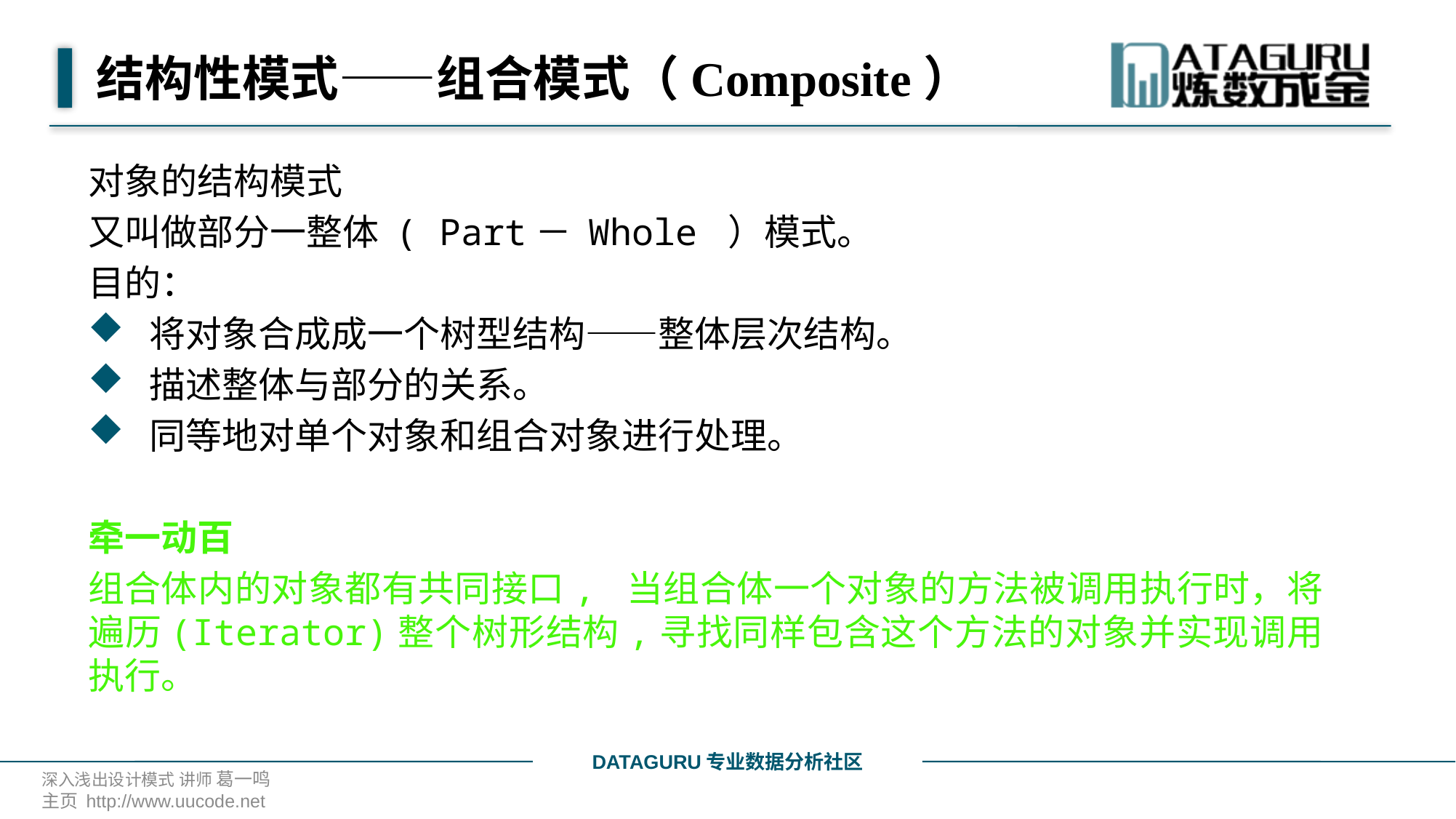

# 结构性模式——组合模式（Composite）
对象的结构模式
又叫做部分一整体 ( Part－ Whole ）模式。
目的：
  将对象合成成一个树型结构——整体层次结构。
  描述整体与部分的关系。
  同等地对单个对象和组合对象进行处理。

牵一动百
组合体内的对象都有共同接口, 当组合体一个对象的方法被调用执行时，将遍历(Iterator)整个树形结构,寻找同样包含这个方法的对象并实现调用执行。